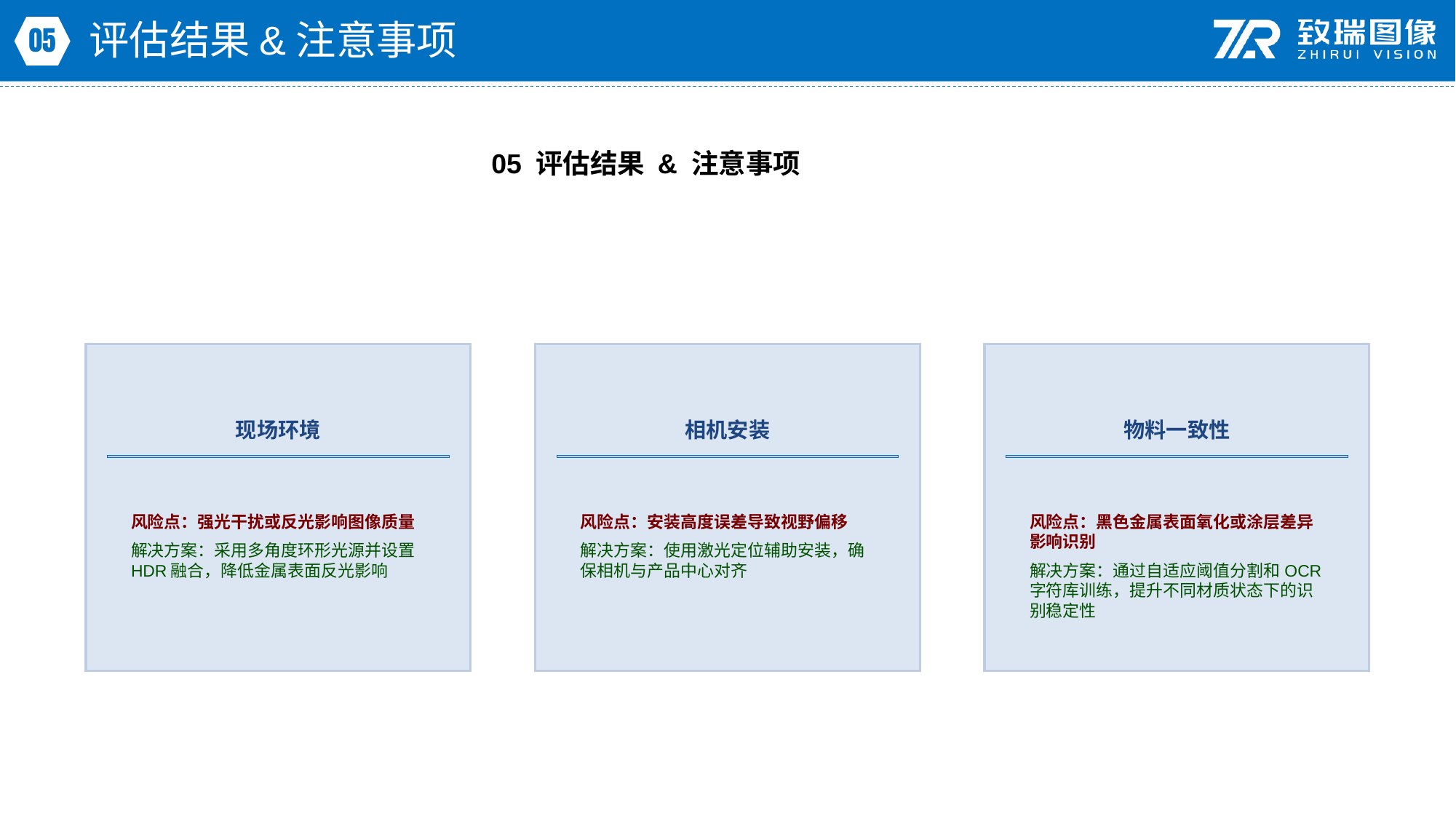

评估结果&注意事项
05

05 评估结果 & 注意事项

现场环境

相机安装

物料一致性

风险点：强光干扰或反光影响图像质量
解决方案：采用多角度环形光源并设置HDR融合，降低金属表面反光影响

风险点：安装高度误差导致视野偏移
解决方案：使用激光定位辅助安装，确保相机与产品中心对齐

风险点：黑色金属表面氧化或涂层差异影响识别
解决方案：通过自适应阈值分割和OCR字符库训练，提升不同材质状态下的识别稳定性